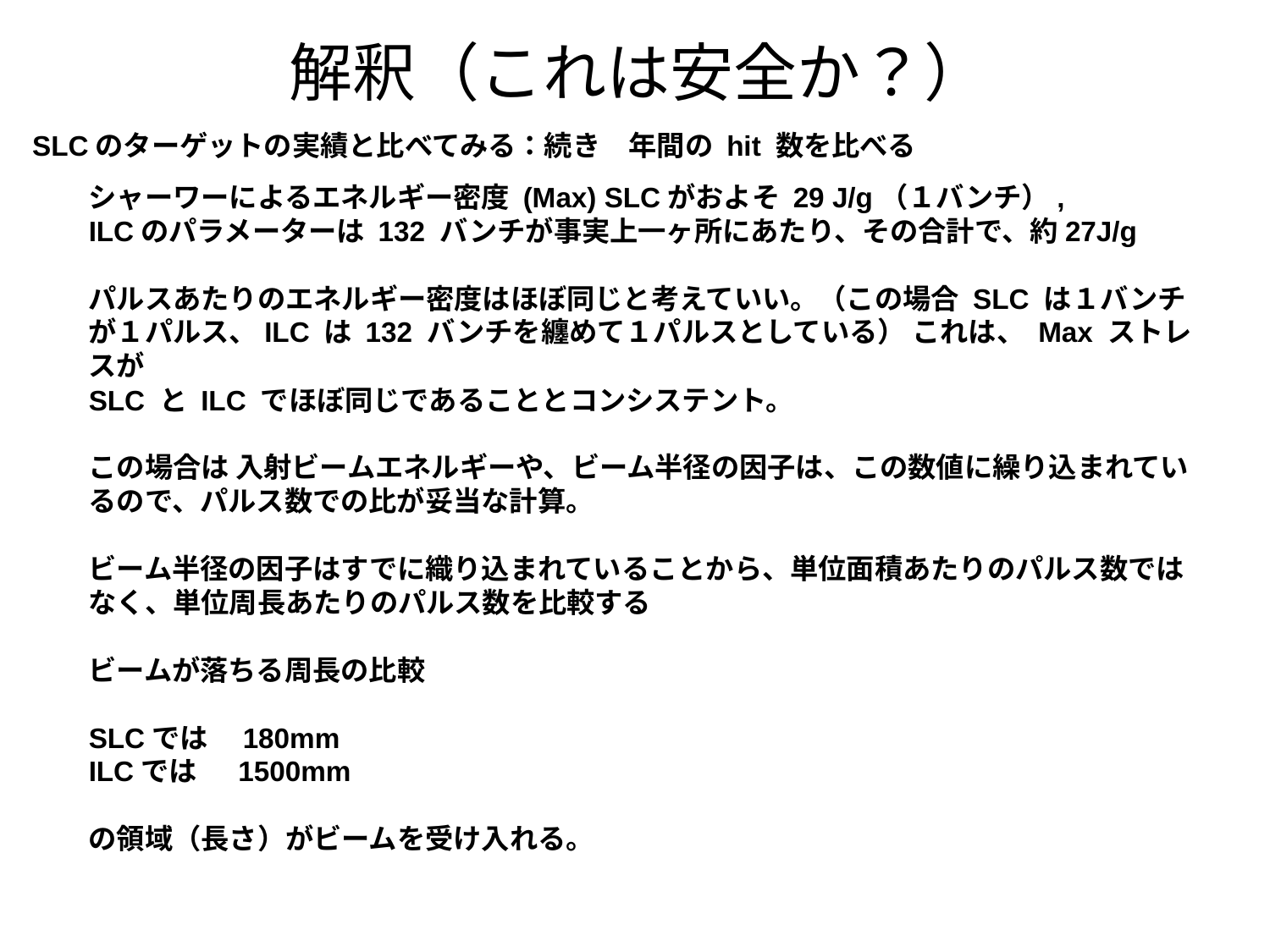

解釈（これは安全か？）
SLCのターゲットの実績と比べてみる：続き　年間の hit 数を比べる
シャーワーによるエネルギー密度 (Max) SLCがおよそ 29 J/g（１バンチ）,
ILCのパラメーターは 132 バンチが事実上一ヶ所にあたり、その合計で、約27J/g

パルスあたりのエネルギー密度はほぼ同じと考えていい。（この場合 SLC は１バンチが１パルス、ILC は 132 バンチを纏めて１パルスとしている） これは、 Max ストレスが
SLC と ILC でほぼ同じであることとコンシステント。

この場合は 入射ビームエネルギーや、ビーム半径の因子は、この数値に繰り込まれているので、パルス数での比が妥当な計算。

ビーム半径の因子はすでに織り込まれていることから、単位面積あたりのパルス数ではなく、単位周長あたりのパルス数を比較する

ビームが落ちる周長の比較

SLCでは　180mm
ILCでは 　1500mm

の領域（長さ）がビームを受け入れる。